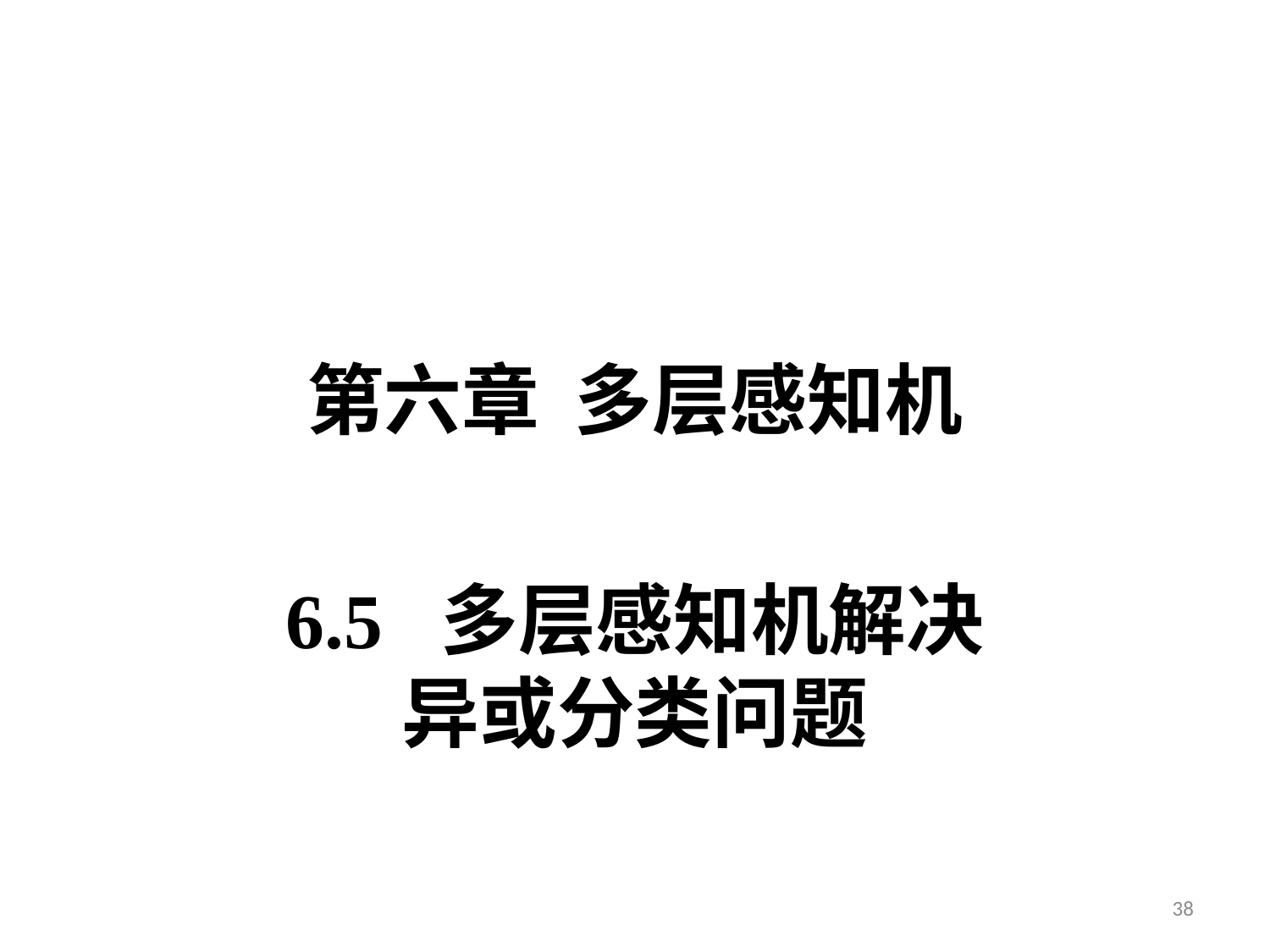

第六章  多层感知机
# 6.5  多层感知机解决 异或分类问题
38